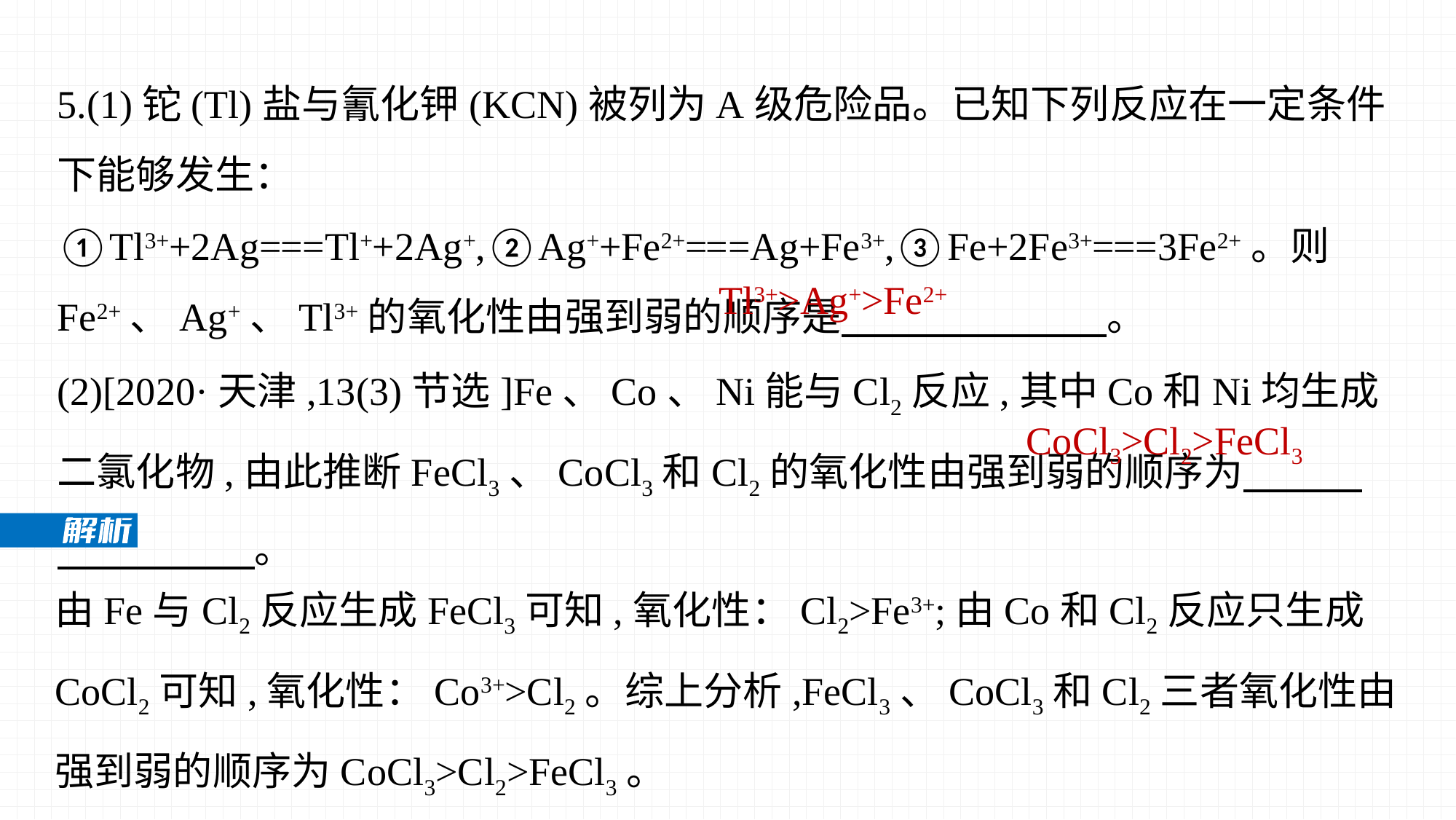

5.(1)铊(Tl)盐与氰化钾(KCN)被列为A级危险品。已知下列反应在一定条件下能够发生：
①Tl3++2Ag===Tl++2Ag+,②Ag++Fe2+===Ag+Fe3+,③Fe+2Fe3+===3Fe2+。则Fe2+、Ag+、Tl3+的氧化性由强到弱的顺序是　　            　　。
(2)[2020·天津,13(3)节选]Fe、Co、Ni能与Cl2反应,其中Co和Ni均生成二氯化物,由此推断FeCl3、CoCl3和Cl2的氧化性由强到弱的顺序为　　　　　　　　。
Tl3+>Ag+>Fe2+
CoCl3>Cl2>FeCl3

由Fe与Cl2反应生成FeCl3可知,氧化性：Cl2>Fe3+;由Co和Cl2反应只生成CoCl2可知,氧化性：Co3+>Cl2。综上分析,FeCl3、CoCl3和Cl2三者氧化性由强到弱的顺序为CoCl3>Cl2>FeCl3。